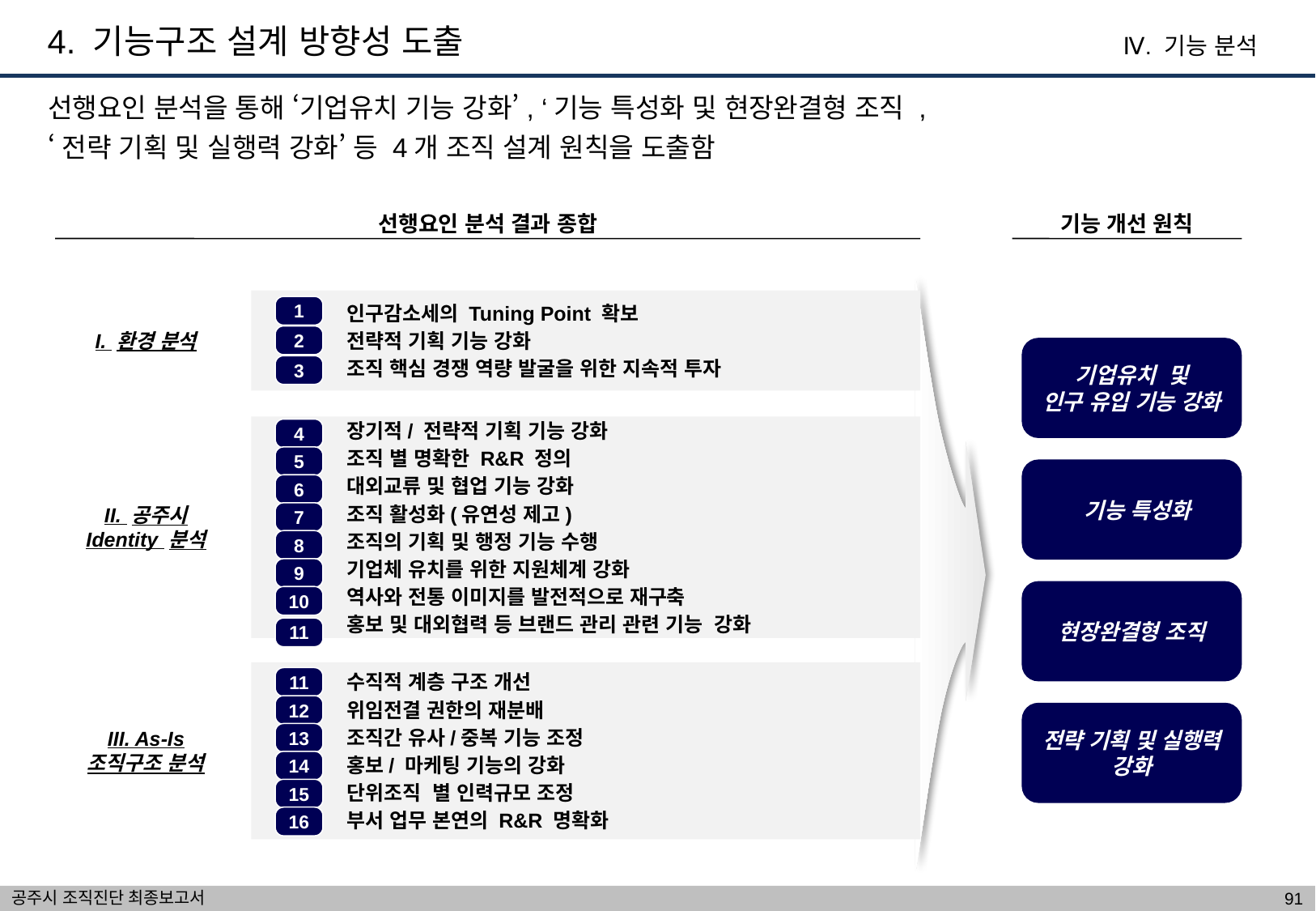

4. 기능구조 설계 방향성 도출
Ⅳ. 기능 분석
선행요인 분석을 통해 ‘기업유치 기능 강화’, ‘기능 특성화 및 현장완결형 조직 ,
‘전략 기획 및 실행력 강화’ 등 4개 조직 설계 원칙을 도출함
선행요인 분석 결과 종합

기능 개선 원칙

인구감소세의 Tuning Point 확보
전략적 기획 기능 강화
조직 핵심 경쟁 역량 발굴을 위한 지속적 투자
1
I. 환경 분석
2
기업유치  및
인구 유입 기능 강화
3
장기적/ 전략적 기획 기능 강화
조직 별 명확한 R&R 정의
대외교류 및 협업 기능 강화
조직 활성화(유연성 제고)
조직의 기획 및 행정 기능 수행
기업체 유치를 위한 지원체계 강화
역사와 전통 이미지를 발전적으로 재구축
홍보 및 대외협력 등 브랜드 관리 관련 기능  강화
4
5
 기능 특성화
6
II. 공주시
Identity 분석
7
8

9
현장완결형 조직
10
11
수직적 계층 구조 개선
위임전결 권한의 재분배
조직간 유사/중복 기능 조정
홍보/ 마케팅 기능의 강화
단위조직  별 인력규모 조정
부서 업무 본연의 R&R 명확화
11
12
전략 기획 및 실행력 강화
III. As-Is 조직구조 분석
13
14
15
16